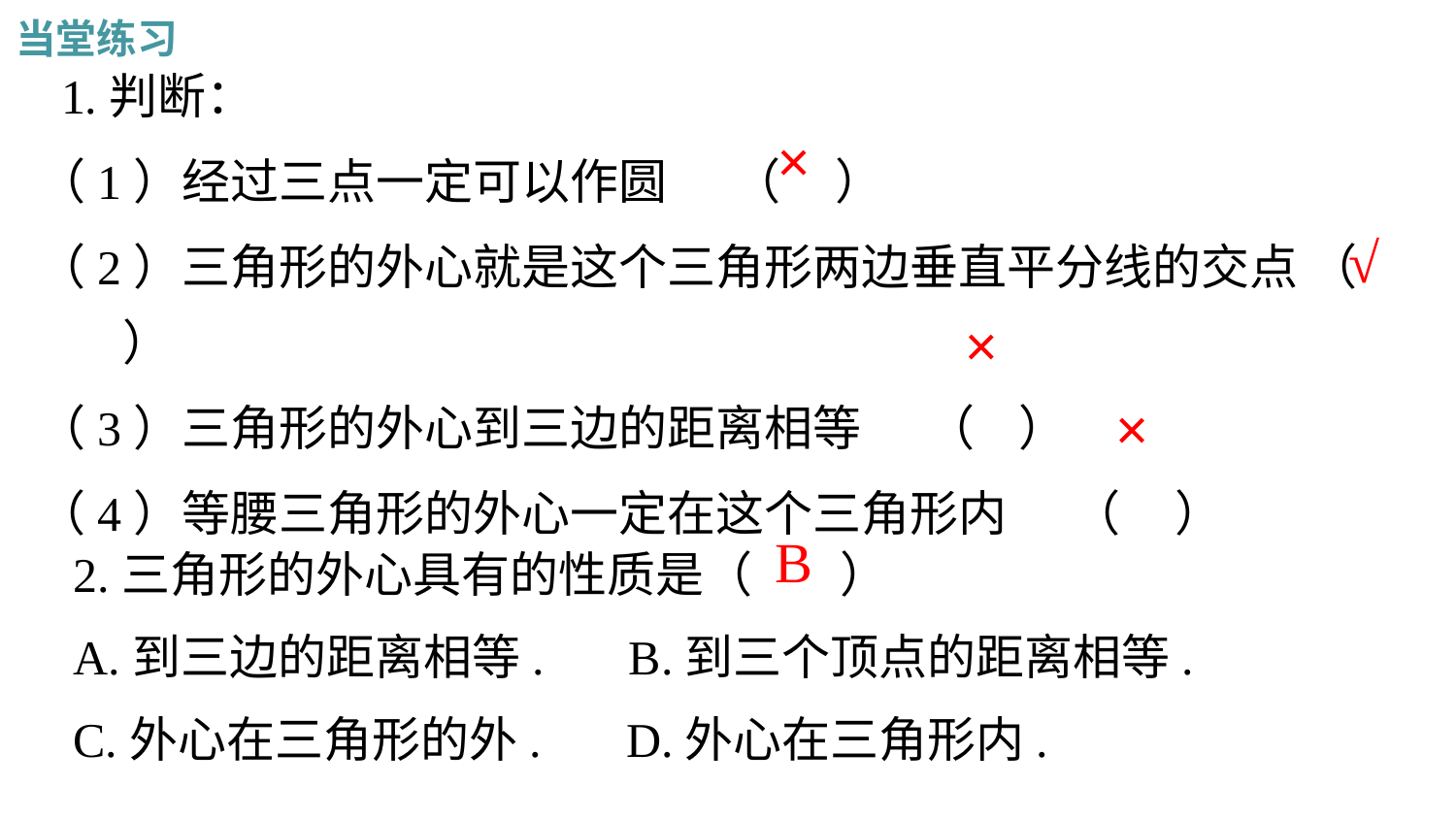

当堂练习
  1.判断：
（1）经过三点一定可以作圆      （     ）
（2）三角形的外心就是这个三角形两边垂直平分线的交点 （    ）
（3）三角形的外心到三边的距离相等      （    ）
（4）等腰三角形的外心一定在这个三角形内      （     ）

×
√
×
×
B
2.三角形的外心具有的性质是（        ）
A.到三边的距离相等.       B.到三个顶点的距离相等.
C.外心在三角形的外.       D.外心在三角形内.